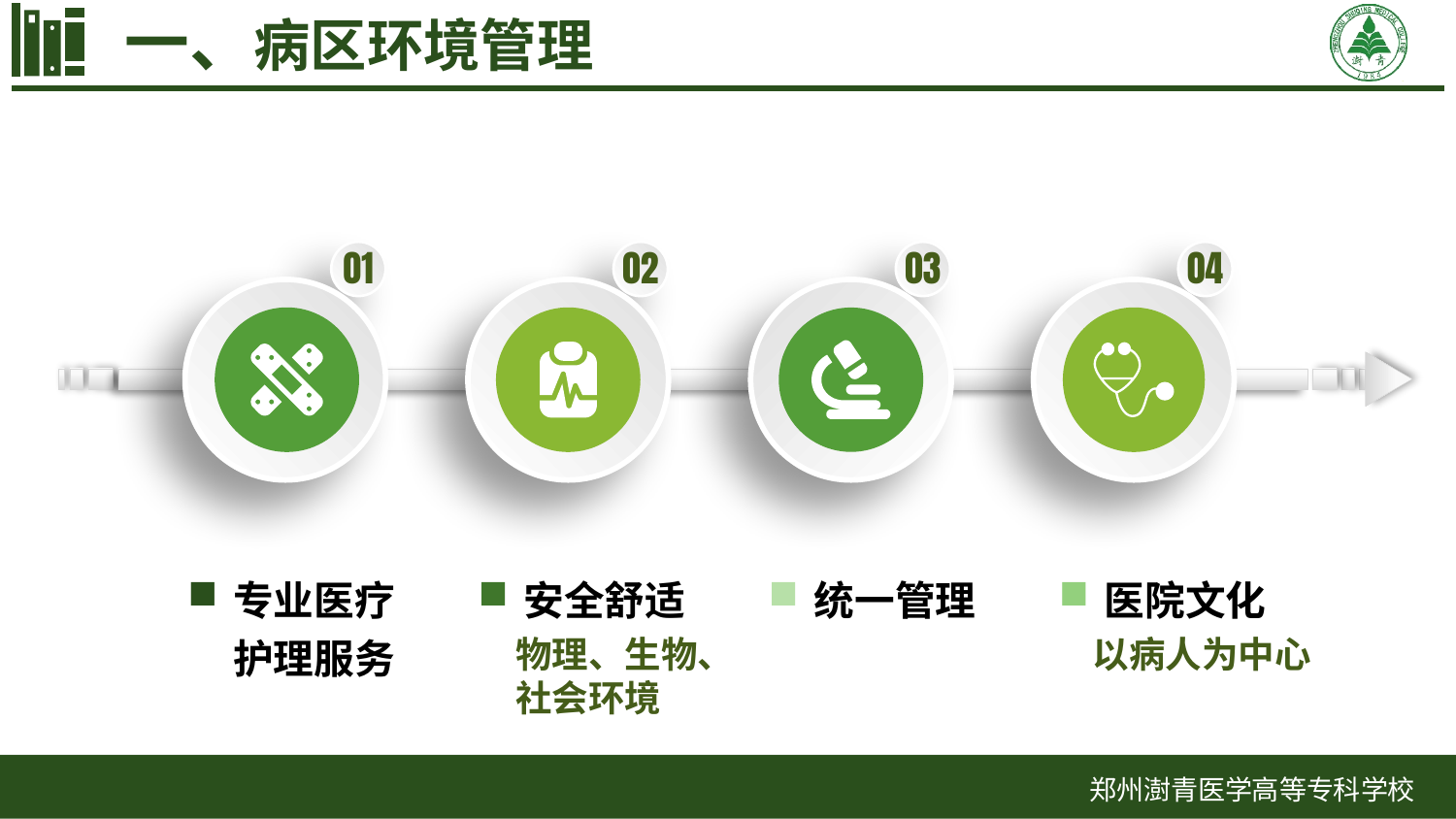

37
一、病区环境管理
01
02
03
04

专业医疗护理服务
安全舒适
统一管理
医院文化
物理、生物、
社会环境
以病人为中心